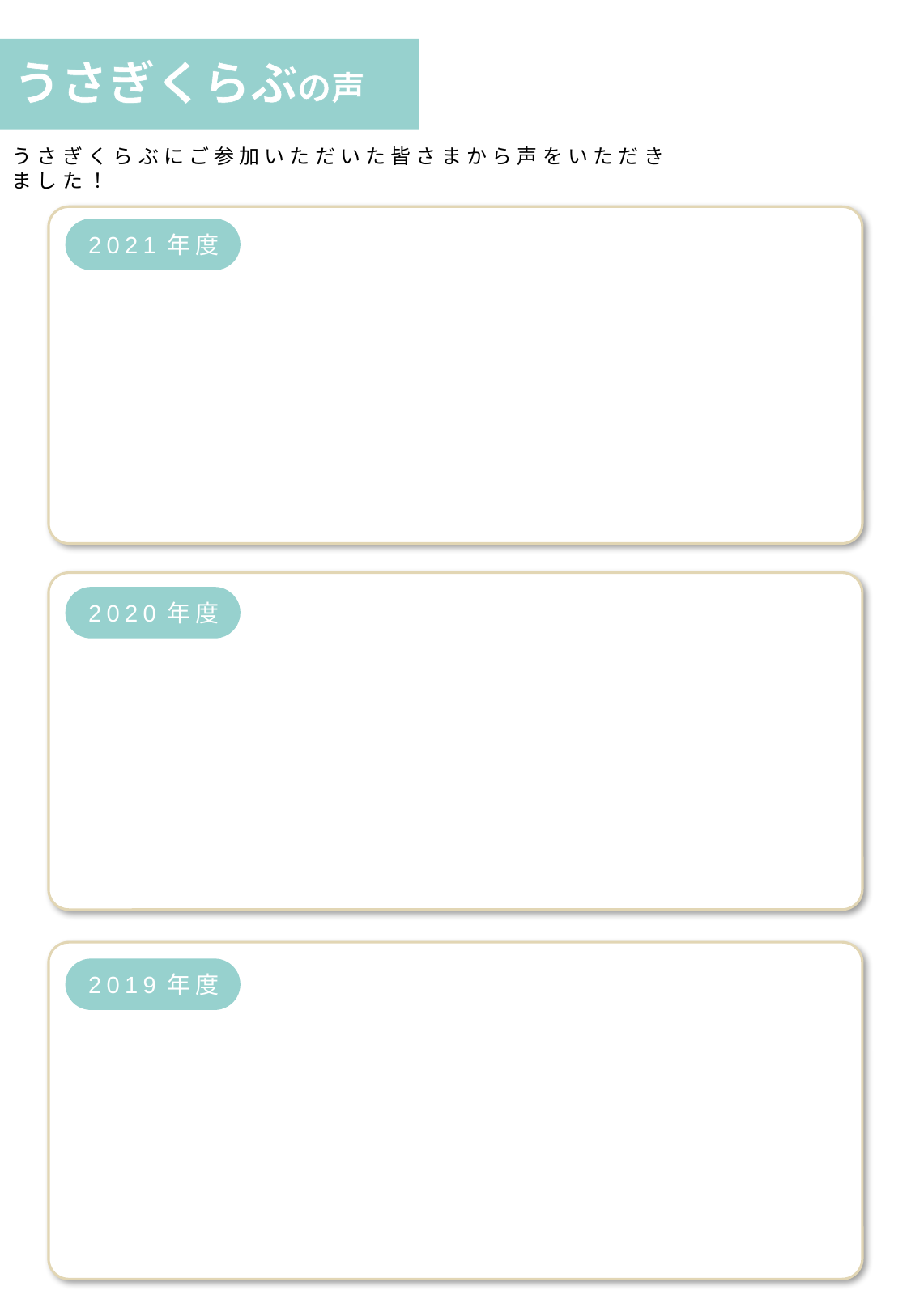

うさぎくらぶの声
うさぎくらぶにご参加いただいた皆さまから声をいただきました！

2021年度

2020年度

2019年度